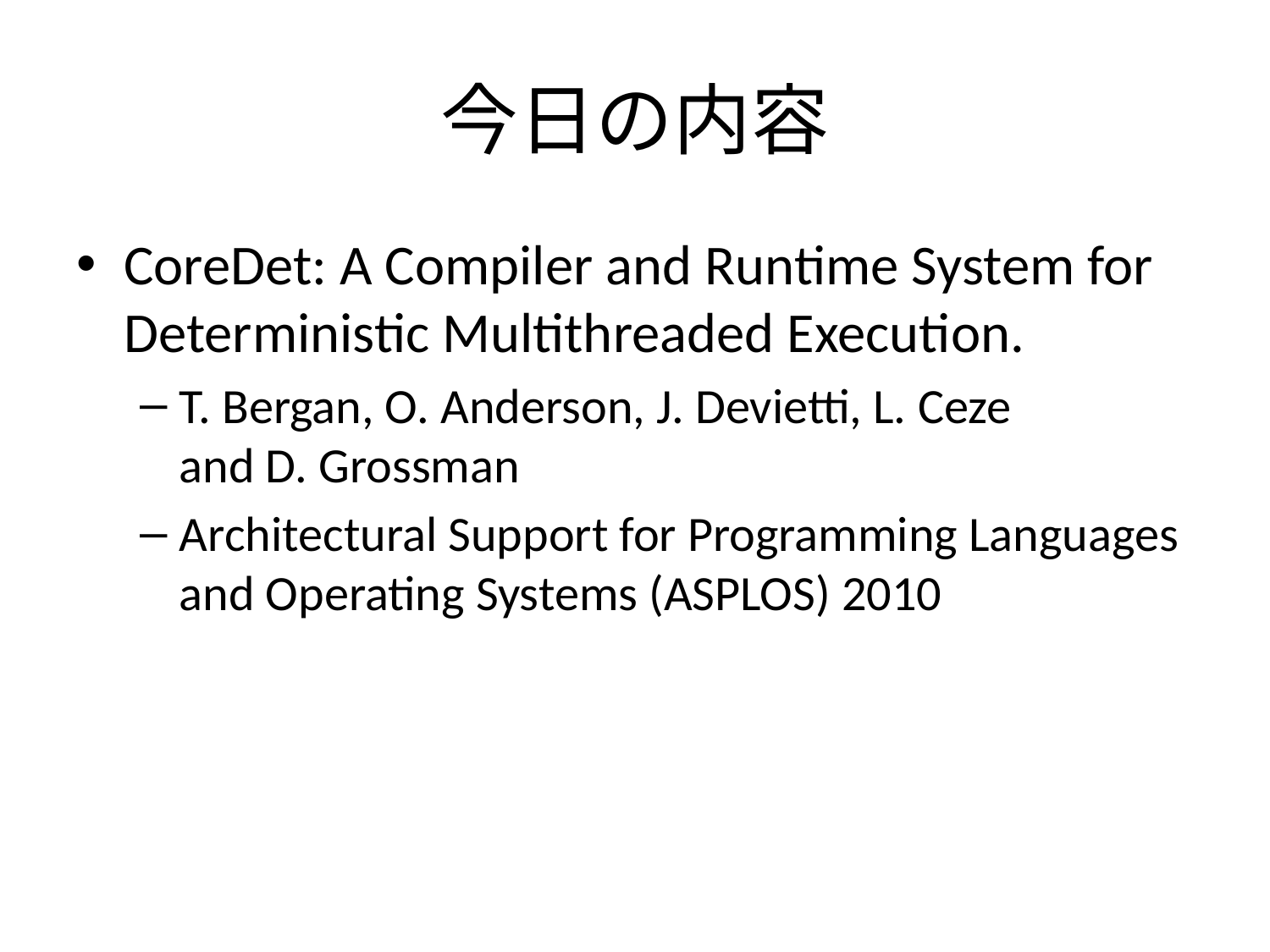

# 今日の内容
CoreDet: A Compiler and Runtime System for Deterministic Multithreaded Execution.
T. Bergan, O. Anderson, J. Devietti, L. Ceze
and D. Grossman
Architectural Support for Programming Languages and Operating Systems (ASPLOS) 2010